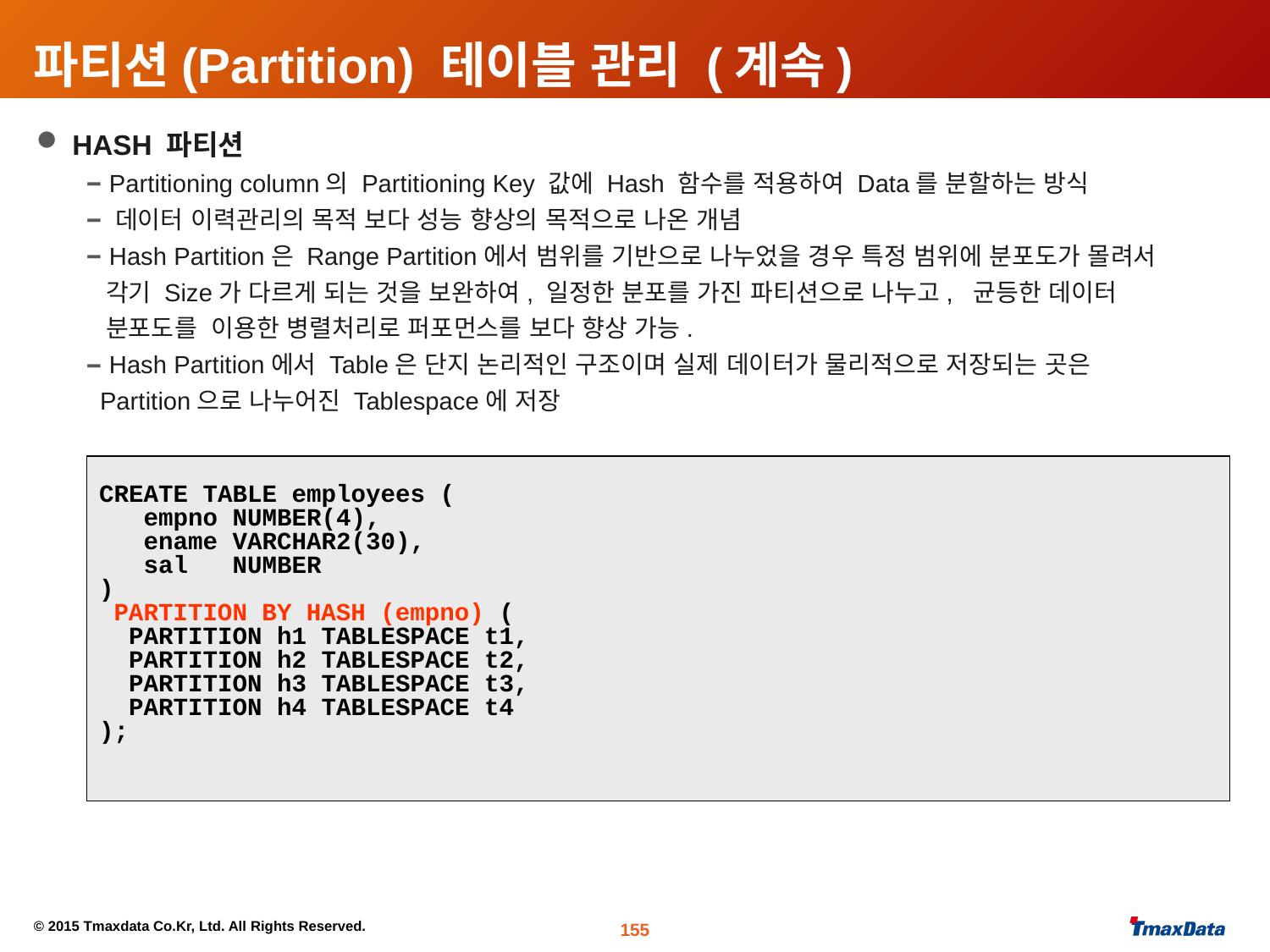

# 파티션(Partition) 테이블 관리 (계속)
 HASH 파티션
 Partitioning column의 Partitioning Key 값에 Hash 함수를 적용하여 Data를 분할하는 방식
 데이터 이력관리의 목적 보다 성능 향상의 목적으로 나온 개념
 Hash Partition은 Range Partition에서 범위를 기반으로 나누었을 경우 특정 범위에 분포도가 몰려서
  각기 Size가 다르게 되는 것을 보완하여, 일정한 분포를 가진 파티션으로 나누고,  균등한 데이터
  분포도를  이용한 병렬처리로 퍼포먼스를 보다 향상 가능.
 Hash Partition에서 Table은 단지 논리적인 구조이며 실제 데이터가 물리적으로 저장되는 곳은
  Partition으로 나누어진 Tablespace에 저장

CREATE TABLE employees (
   empno NUMBER(4),
   ename VARCHAR2(30),
   sal   NUMBER
)
 PARTITION BY HASH (empno) (
  PARTITION h1 TABLESPACE t1,
  PARTITION h2 TABLESPACE t2,
  PARTITION h3 TABLESPACE t3,
  PARTITION h4 TABLESPACE t4
);